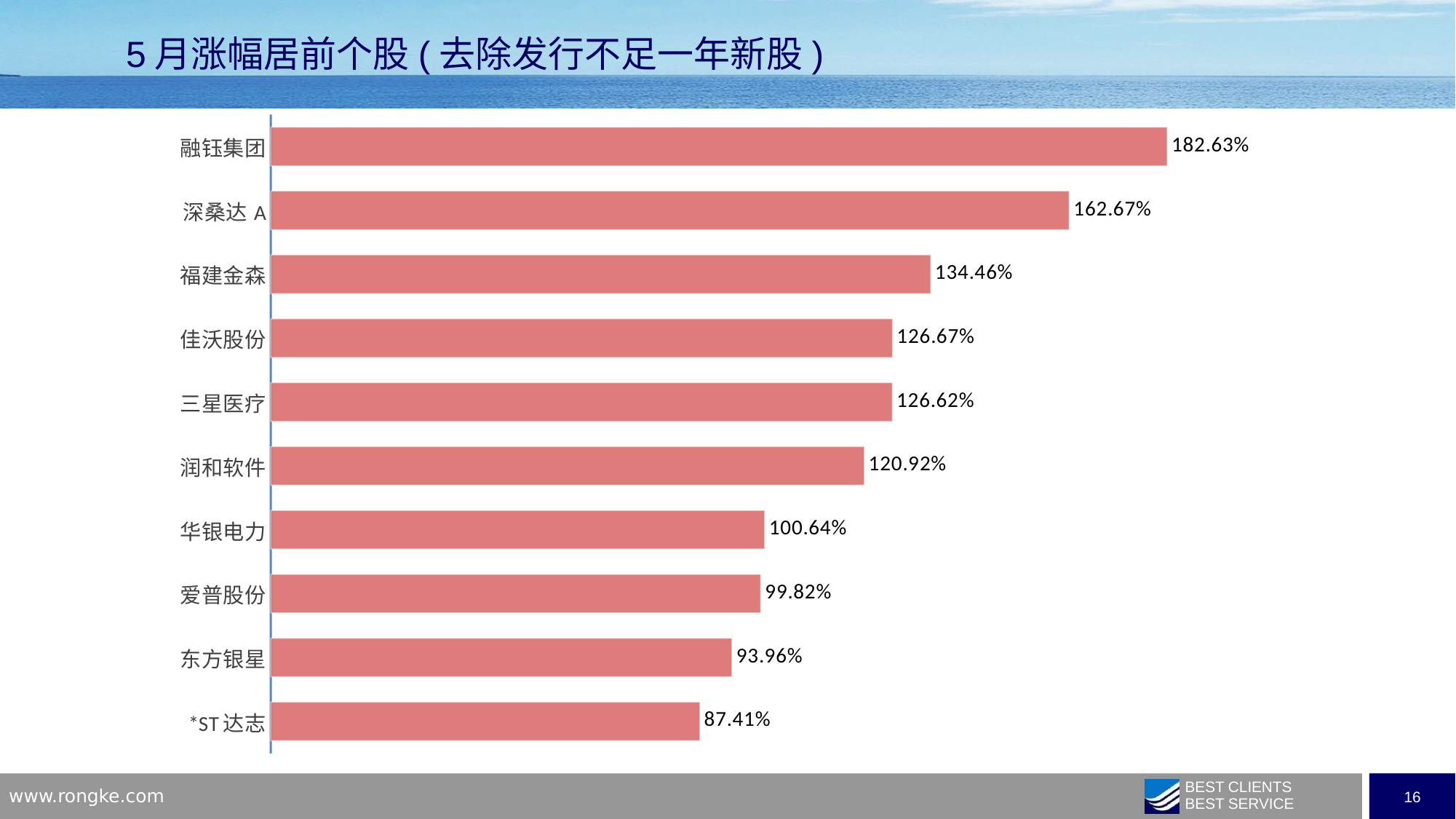

5月涨幅居前个股(去除发行不足一年新股)

### Chart

| Category |  |
|---|---|
| 融钰集团 | 1.8262910798122065 |
| 深桑达A | 1.6266854589544426 |
| 福建金森 | 1.344626667104658 |
| 佳沃股份 | 1.2666644154791653 |
| 三星医疗 | 1.2662341311543583 |
| 润和软件 | 1.2092047351547017 |
| 华银电力 | 1.0063677867709289 |
| 爱普股份 | 0.9981651376146787 |
| 东方银星 | 0.9395843728507274 |
| *ST达志 | 0.874142692688094 |